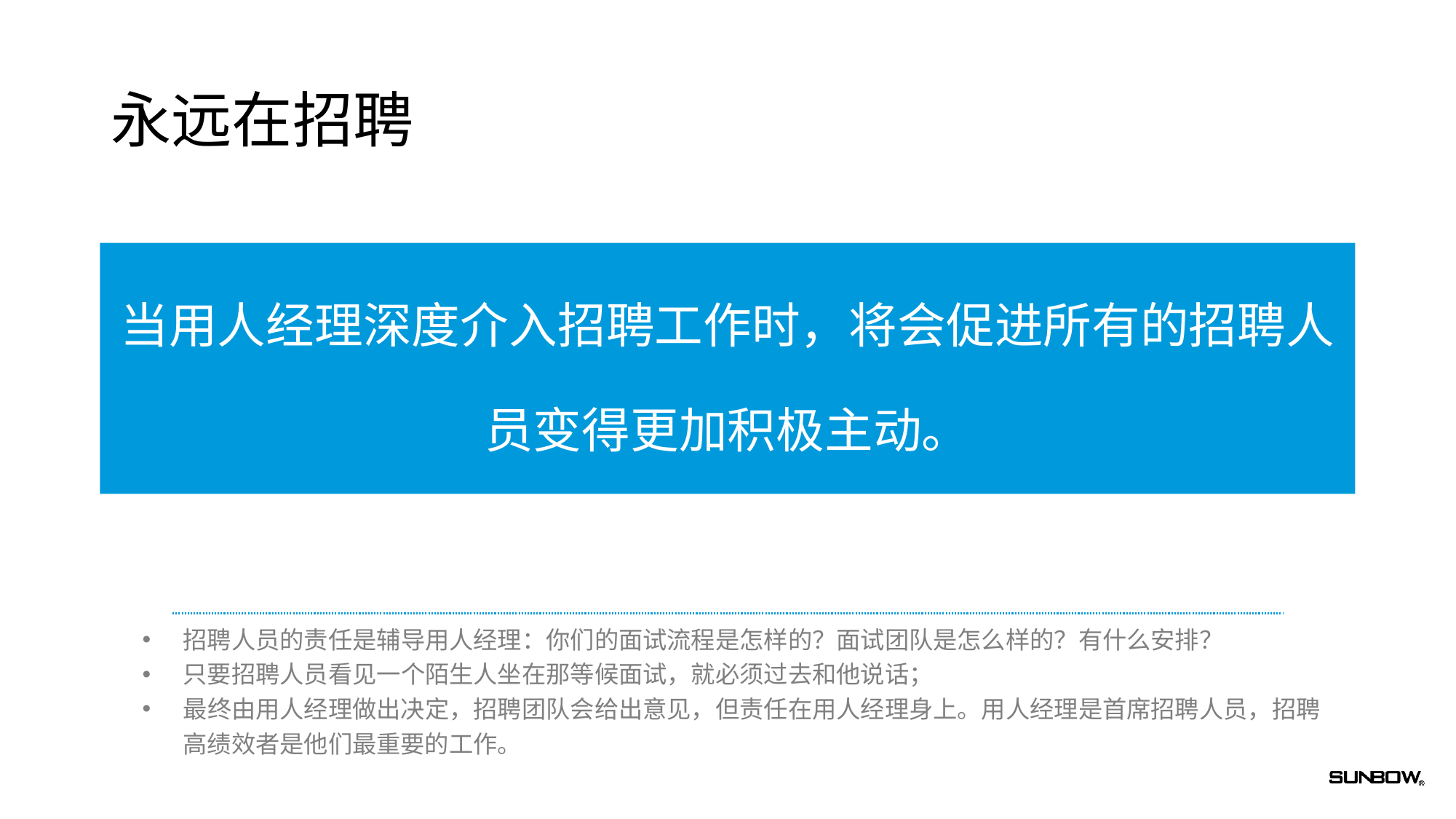

# 永远在招聘
当用人经理深度介入招聘工作时，将会促进所有的招聘人员变得更加积极主动。
招聘人员的责任是辅导用人经理：你们的面试流程是怎样的？面试团队是怎么样的？有什么安排？
只要招聘人员看见一个陌生人坐在那等候面试，就必须过去和他说话；
最终由用人经理做出决定，招聘团队会给出意见，但责任在用人经理身上。用人经理是首席招聘人员，招聘高绩效者是他们最重要的工作。
48